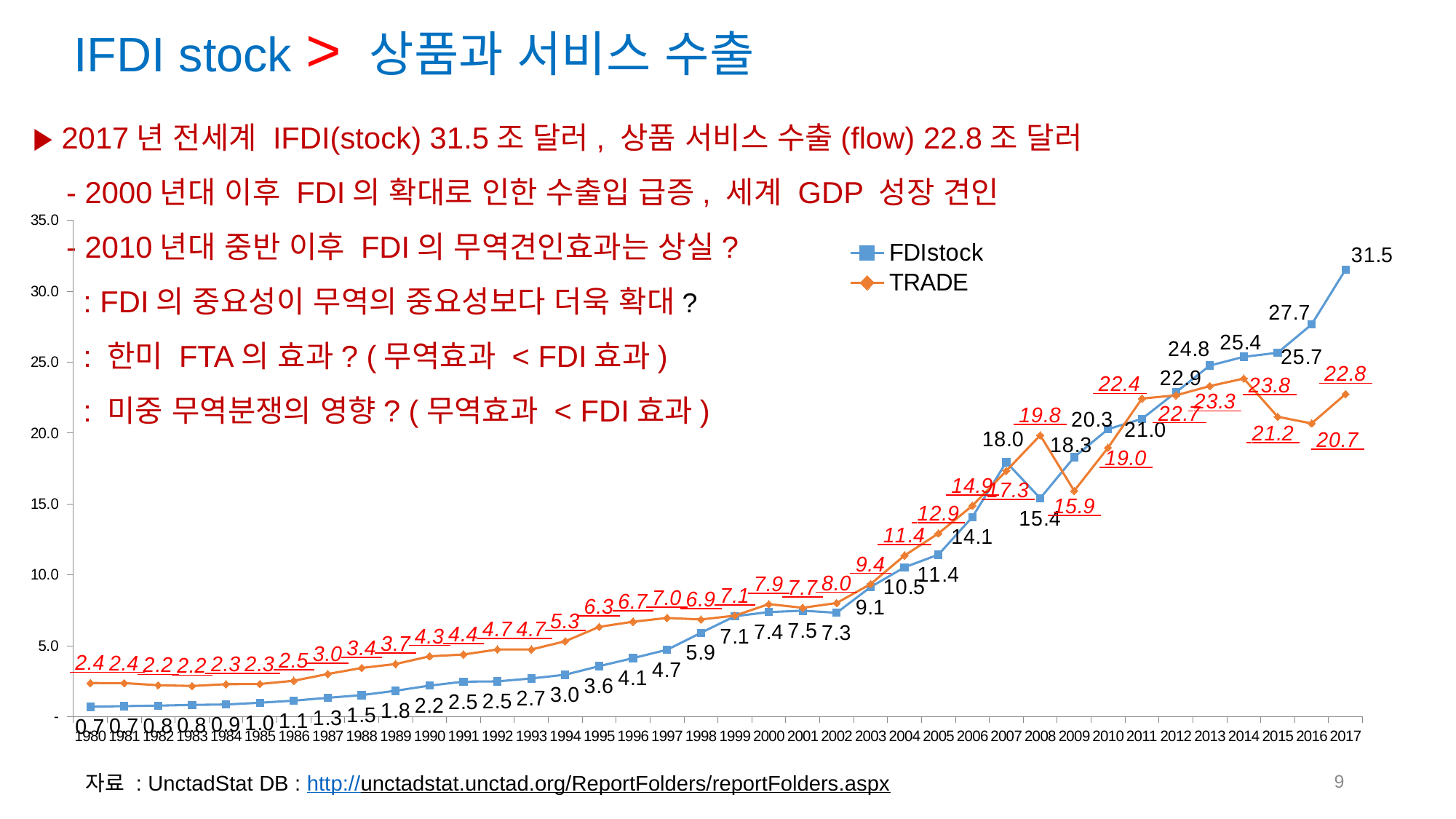

# IFDI stock > 상품과 서비스 수출
▶ 2017년 전세계 IFDI(stock) 31.5조 달러, 상품 서비스 수출(flow) 22.8조 달러
    - 2000년대 이후 FDI의 확대로 인한 수출입 급증, 세계 GDP 성장 견인
    - 2010년대 중반 이후 FDI의 무역견인효과는 상실?
      : FDI의 중요성이 무역의 중요성보다 더욱 확대?
      : 한미 FTA의 효과? (무역효과 < FDI효과)
      : 미중 무역분쟁의 영향? (무역효과 < FDI효과)

### Chart

| Category | FDIstock | TRADE |
|---|---|---|
| 1980 | 0.701105 | 2.3763149999999995 |
| 1981 | 0.7498420000000001 | 2.3719829999999997 |
| 1982 | 0.78371 | 2.223296 |
| 1983 | 0.8359550000000001 | 2.169496 |
| 1984 | 0.864683 | 2.2952619999999997 |
| 1985 | 0.98661 | 2.308974 |
| 1986 | 1.134408 | 2.537325 |
| 1987 | 1.334515 | 3.0133419999999997 |
| 1988 | 1.524953 | 3.440332 |
| 1989 | 1.8322239999999999 | 3.7184689999999994 |
| 1990 | 2.196331 | 4.260530999999999 |
| 1991 | 2.4712649999999994 | 4.386416999999999 |
| 1992 | 2.4938439999999997 | 4.742674 |
| 1993 | 2.6990079999999996 | 4.742155999999999 |
| 1994 | 2.963923 | 5.321691 |
| 1995 | 3.564636 | 6.338858 |
| 1996 | 4.134348 | 6.700476 |
| 1997 | 4.720864 | 6.963165 |
| 1998 | 5.9175699999999996 | 6.857653 |
| 1999 | 7.087671 | 7.126178999999999 |
| 2000 | 7.380453 | 7.940643000000001 |
| 2001 | 7.475191 | 7.682321 |
| 2002 | 7.331895 | 8.018001000000002 |
| 2003 | 9.141853 | 9.352836000000005 |
| 2004 | 10.537249999999998 | 11.365459000000003 |
| 2005 | 11.427729 | 12.925674000000003 |
| 2006 | 14.07999 | 14.877488000000001 |
| 2007 | 17.951892999999995 | 17.336226 |
| 2008 | 15.403580000000002 | 19.845088 |
| 2009 | 18.301800000000004 | 15.92404 |
| 2010 | 20.279391 | 18.968719999999994 |
| 2011 | 21.007274 | 22.438886 |
| 2012 | 22.877125 | 22.662355000000005 |
| 2013 | 24.764739999999996 | 23.316288000000004 |
| 2014 | 25.378774 | 23.847514 |
| 2015 | 25.664955000000003 | 21.152593 |
| 2016 | 27.663091 | 20.68139 |
| 2017 | 31.524356 | 22.750140999999996 |
9
자료 : UnctadStat DB : http://unctadstat.unctad.org/ReportFolders/reportFolders.aspx